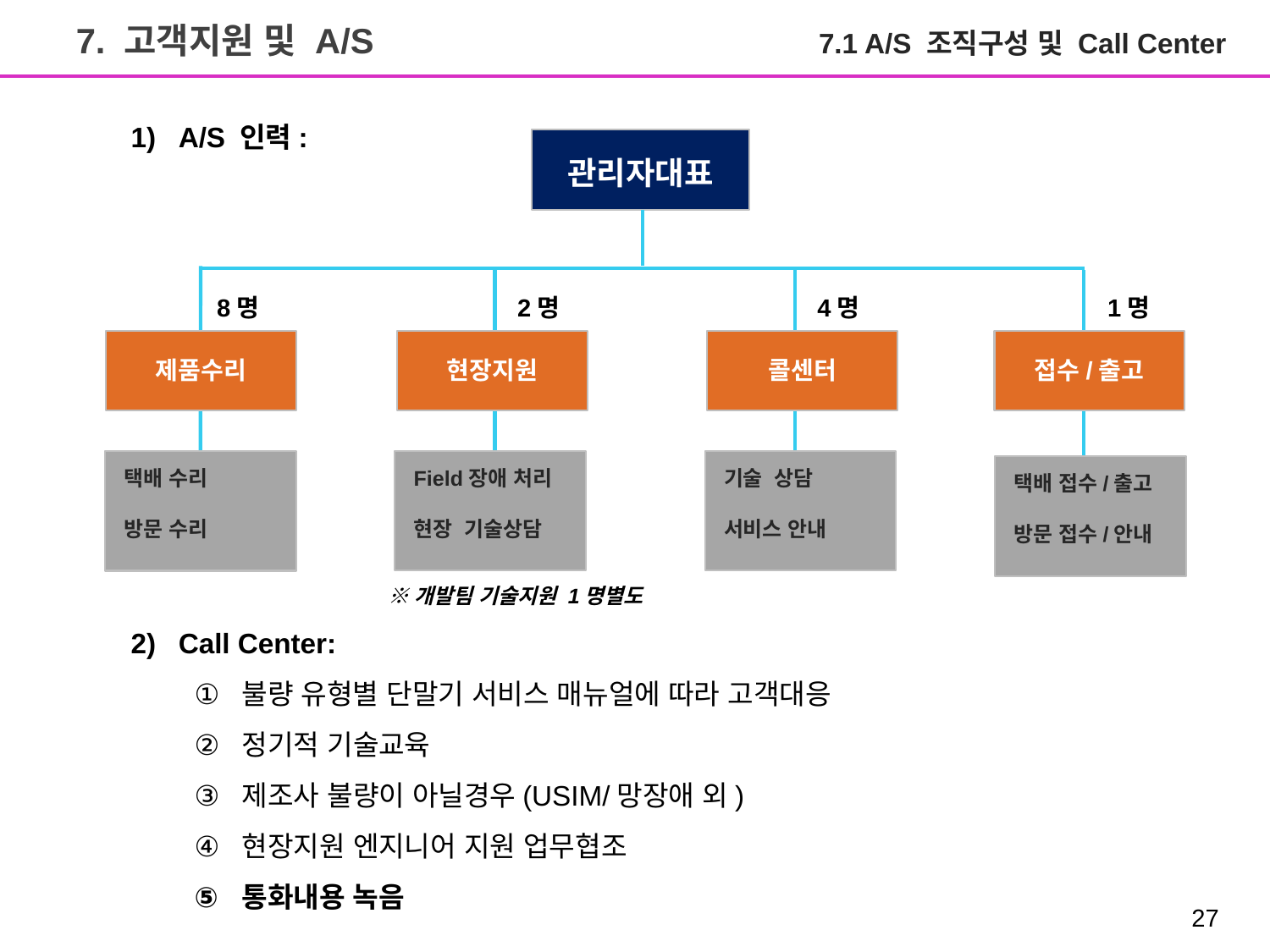

7. 고객지원 및 A/S
7.1 A/S 조직구성 및 Call Center
A/S 인력:

Call Center:
불량 유형별 단말기 서비스 매뉴얼에 따라 고객대응
정기적 기술교육
제조사 불량이 아닐경우(USIM/망장애 외)
현장지원 엔지니어 지원 업무협조
통화내용 녹음

관리자대표
8명
2명
4명
1명

현장지원

콜센터

접수/출고

제품수리

Field장애 처리

현장  기술상담

기술  상담

서비스 안내

택배 수리

방문 수리

택배 접수/출고

방문 접수/안내
※개발팀 기술지원 1명별도
27